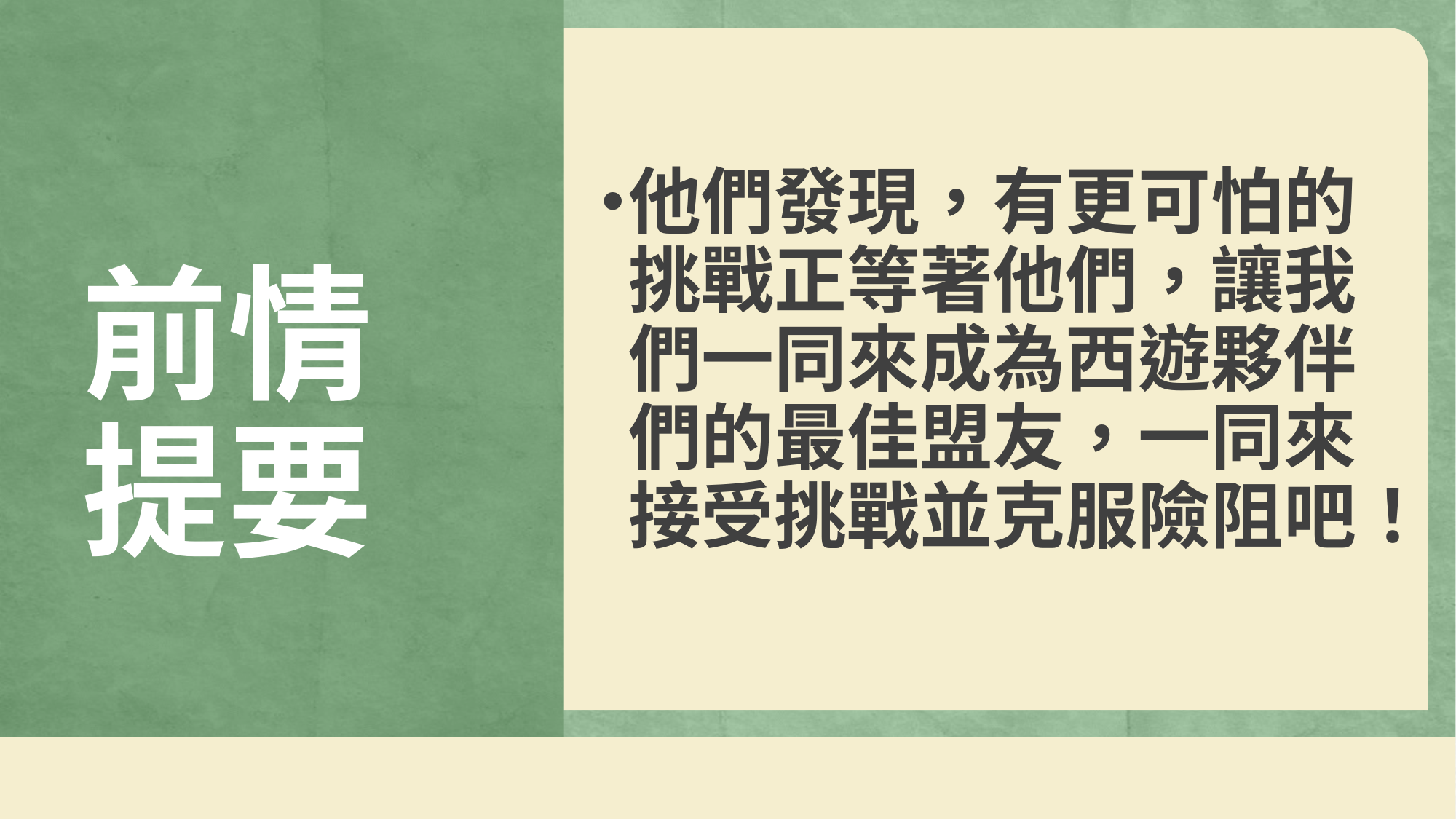

# 前情提要
他們發現，有更可怕的挑戰正等著他們，讓我們一同來成為西遊夥伴們的最佳盟友，一同來接受挑戰並克服險阻吧！